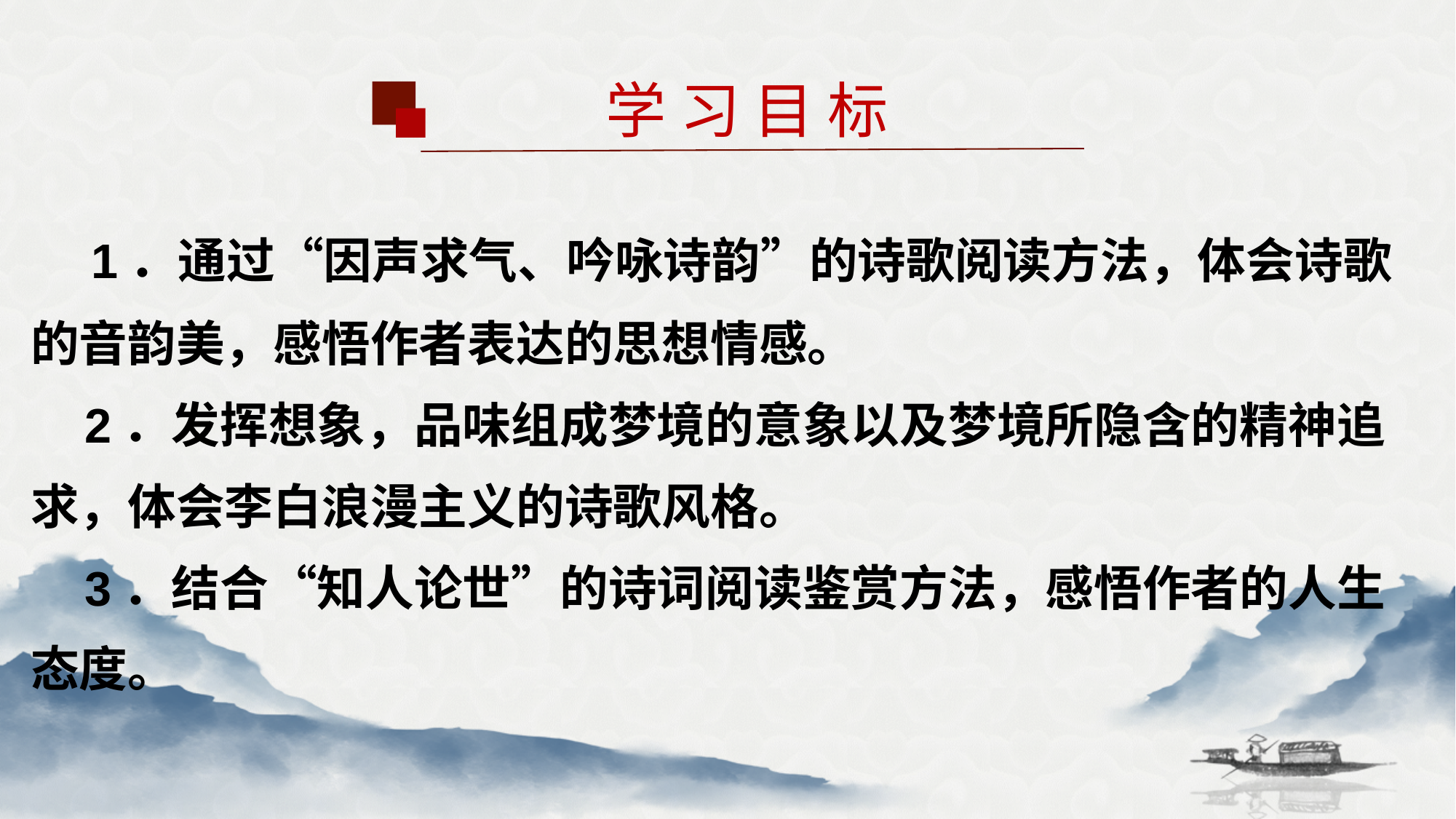

学 习 目 标

    1．通过“因声求气、吟咏诗韵”的诗歌阅读方法，体会诗歌的音韵美，感悟作者表达的思想情感。
    2．发挥想象，品味组成梦境的意象以及梦境所隐含的精神追求，体会李白浪漫主义的诗歌风格。
    3．结合“知人论世”的诗词阅读鉴赏方法，感悟作者的人生态度。